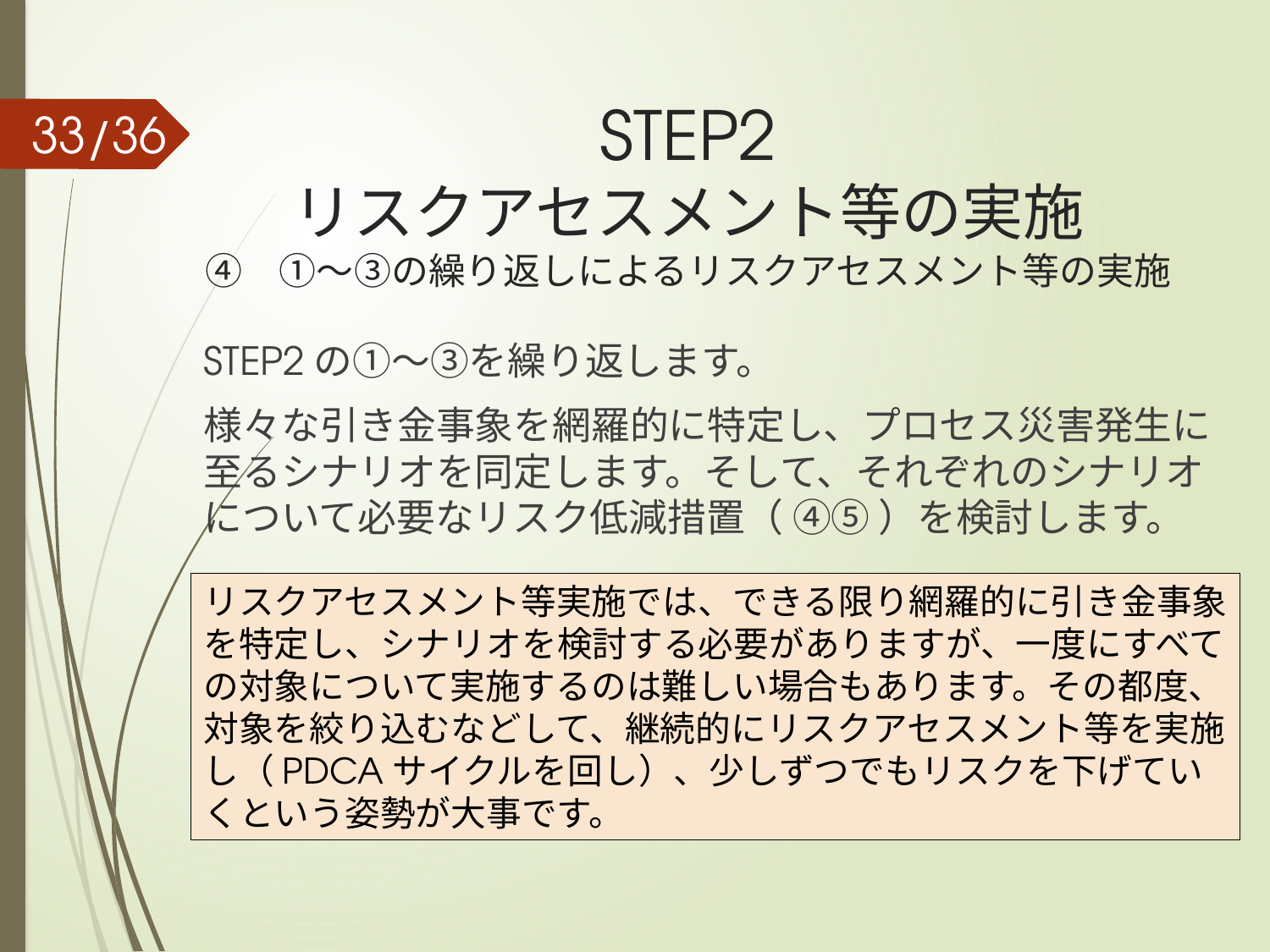

# STEP2 リスクアセスメント等の実施 ④　①～③の繰り返しによるリスクアセスメント等の実施
STEP2の①～③を繰り返します。
様々な引き金事象を網羅的に特定し、プロセス災害発生に至るシナリオを同定します。そして、それぞれのシナリオについて必要なリスク低減措置（ ④⑤ ）を検討します。
リスクアセスメント等実施では、できる限り網羅的に引き金事象を特定し、シナリオを検討する必要がありますが、一度にすべての対象について実施するのは難しい場合もあります。その都度、対象を絞り込むなどして、継続的にリスクアセスメント等を実施し（PDCAサイクルを回し）、少しずつでもリスクを下げていくという姿勢が大事です。